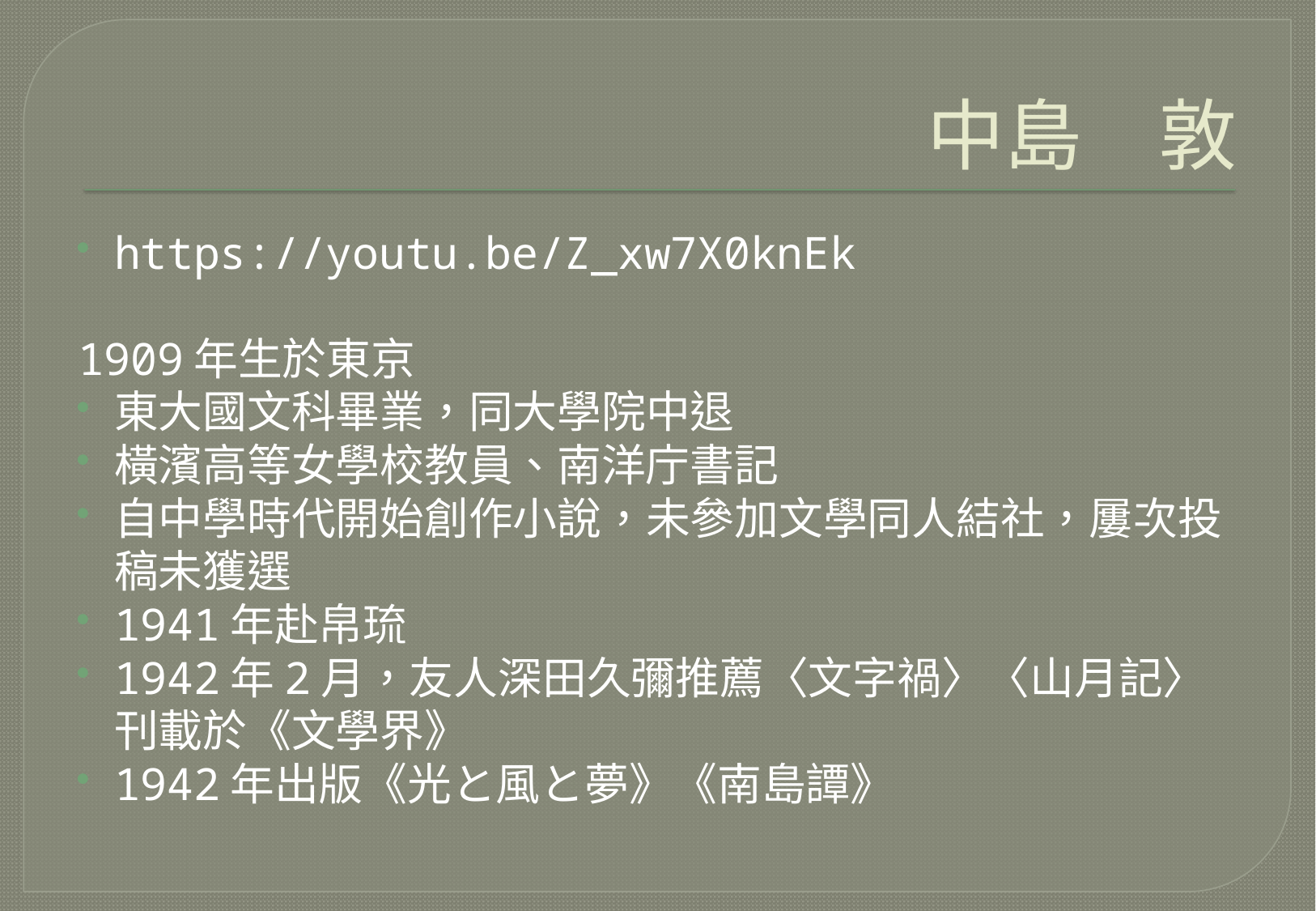

# 中島　敦
https://youtu.be/Z_xw7X0knEk

1909年生於東京
東大國文科畢業，同大學院中退
橫濱高等女學校教員、南洋庁書記
自中學時代開始創作小說，未參加文學同人結社，屢次投稿未獲選
1941年赴帛琉
1942年2月，友人深田久彌推薦〈文字禍〉〈山月記〉刊載於《文學界》
1942年出版《光と風と夢》《南島譚》